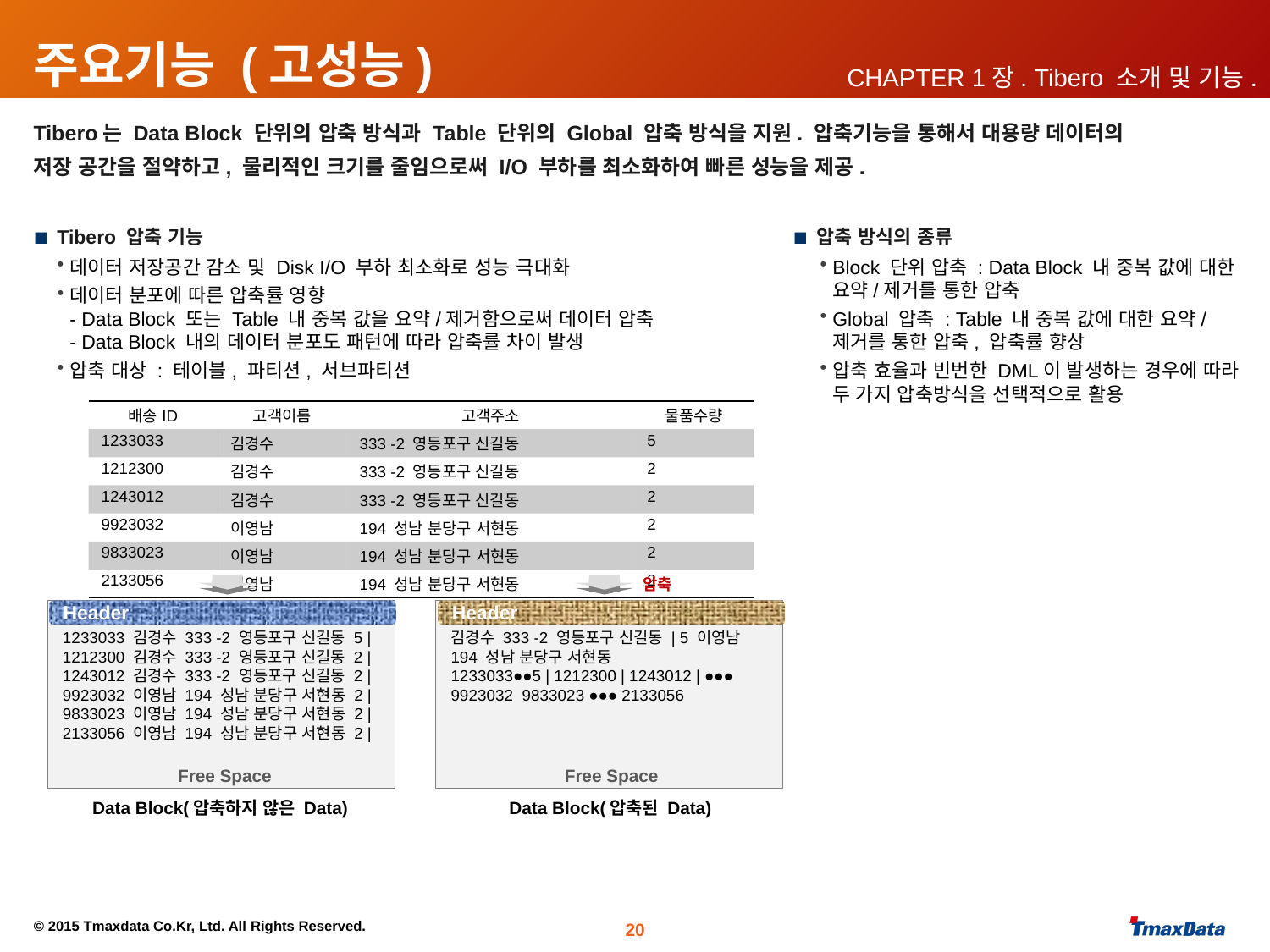

# 주요기능 (고성능)
CHAPTER 1장. Tibero 소개 및 기능.
Tibero는 Data Block 단위의 압축 방식과 Table 단위의 Global 압축 방식을 지원. 압축기능을 통해서 대용량 데이터의
저장 공간을 절약하고, 물리적인 크기를 줄임으로써 I/O 부하를 최소화하여 빠른 성능을 제공.
Tibero 압축 기능
압축 방식의 종류
데이터 저장공간 감소 및 Disk I/O 부하 최소화로 성능 극대화
데이터 분포에 따른 압축률 영향
- Data Block 또는 Table 내 중복 값을 요약/제거함으로써 데이터 압축
- Data Block 내의 데이터 분포도 패턴에 따라 압축률 차이 발생
압축 대상 : 테이블, 파티션, 서브파티션
Block 단위 압축 : Data Block 내 중복 값에 대한 요약/제거를 통한 압축
Global 압축 : Table 내 중복 값에 대한 요약/제거를 통한 압축, 압축률 향상
압축 효율과 빈번한 DML이 발생하는 경우에 따라 두 가지 압축방식을 선택적으로 활용
| 배송ID | 고객이름 | 고객주소 | 물품수량 |
| --- | --- | --- | --- |
| 1233033 | 김경수 | 333 -2 영등포구 신길동 | 5 |
| 1212300 | 김경수 | 333 -2 영등포구 신길동 | 2 |
| 1243012 | 김경수 | 333 -2 영등포구 신길동 | 2 |
| 9923032 | 이영남 | 194 성남 분당구 서현동 | 2 |
| 9833023 | 이영남 | 194 성남 분당구 서현동 | 2 |
| 2133056 | 이영남 | 194 성남 분당구 서현동 | 2 |

압축

Header
1233033 김경수 333 -2 영등포구 신길동 5 |
1212300 김경수 333 -2 영등포구 신길동 2 |
1243012 김경수 333 -2 영등포구 신길동 2 |
9923032 이영남 194 성남 분당구 서현동 2 |
9833023 이영남 194 성남 분당구 서현동 2 |
2133056 이영남 194 성남 분당구 서현동 2 |
Free Space

Header
김경수 333 -2 영등포구 신길동 | 5 이영남
194 성남 분당구 서현동
1233033●●5 | 1212300 | 1243012 | ●●●
9923032  9833023 ●●● 2133056
Free Space
Data Block(압축하지 않은 Data)
Data Block(압축된 Data)